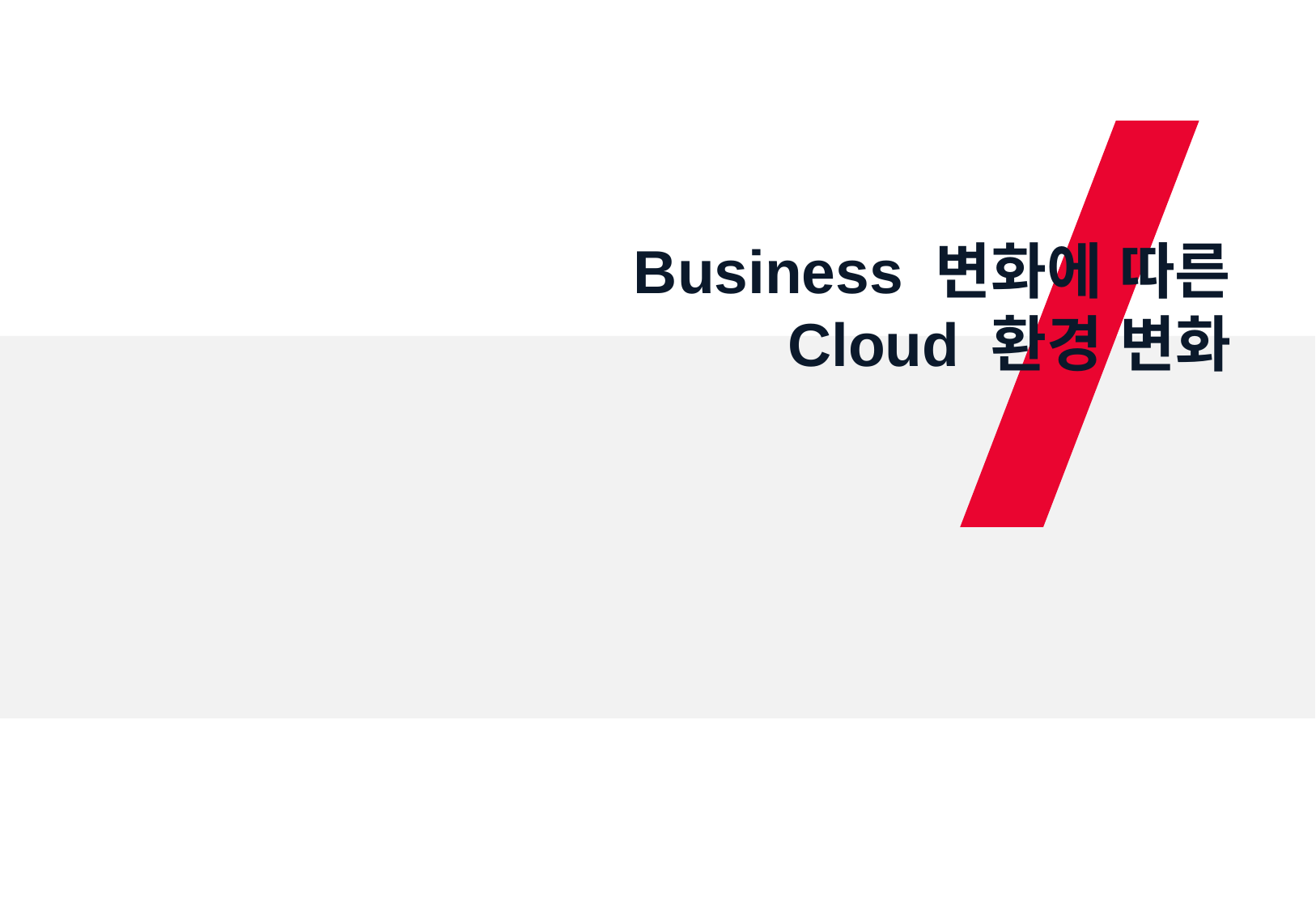

#

Business 변화에 따른
Cloud 환경 변화